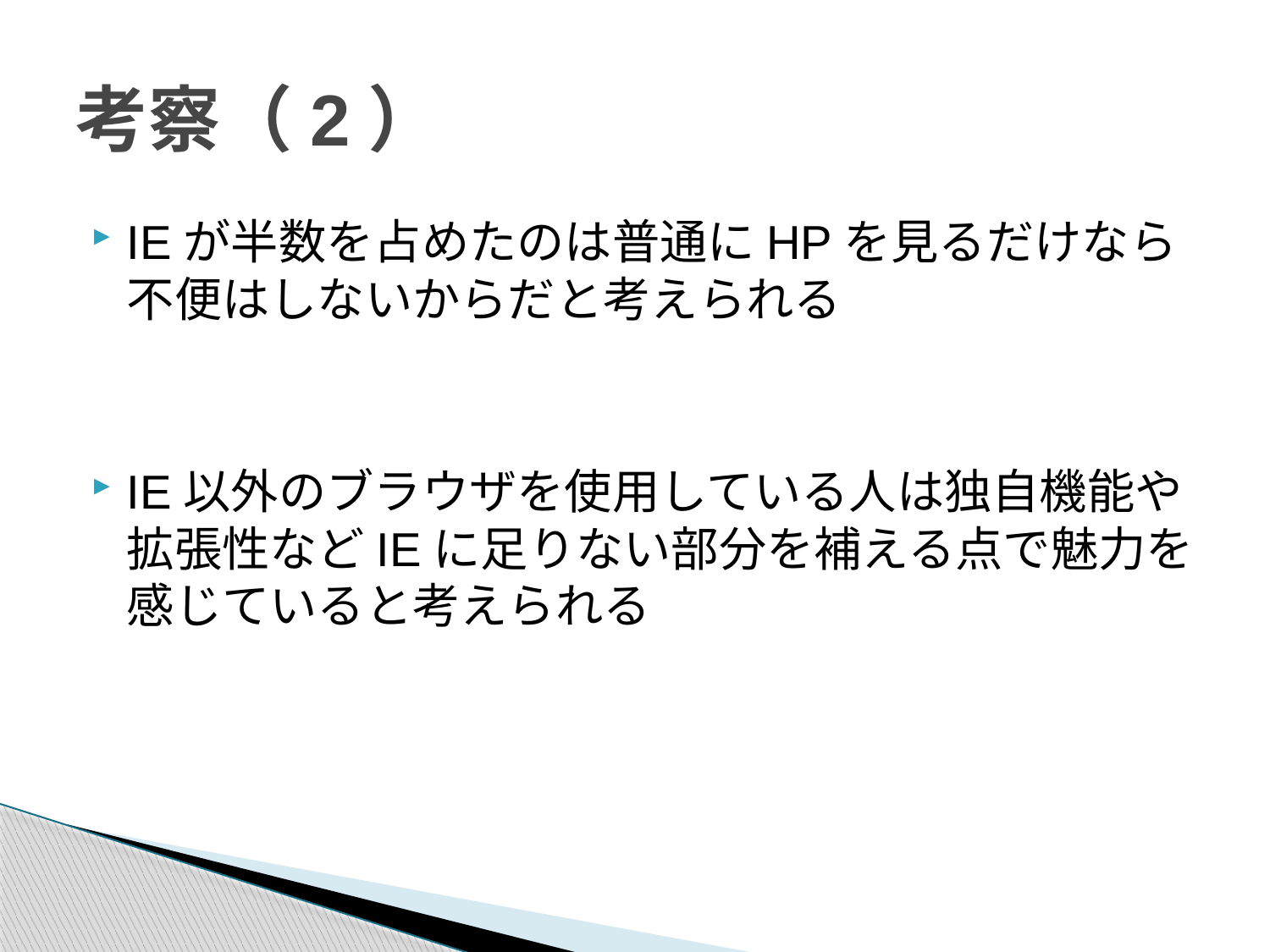

# 考察（2）
IEが半数を占めたのは普通にHPを見るだけなら不便はしないからだと考えられる

IE以外のブラウザを使用している人は独自機能や拡張性などIEに足りない部分を補える点で魅力を感じていると考えられる